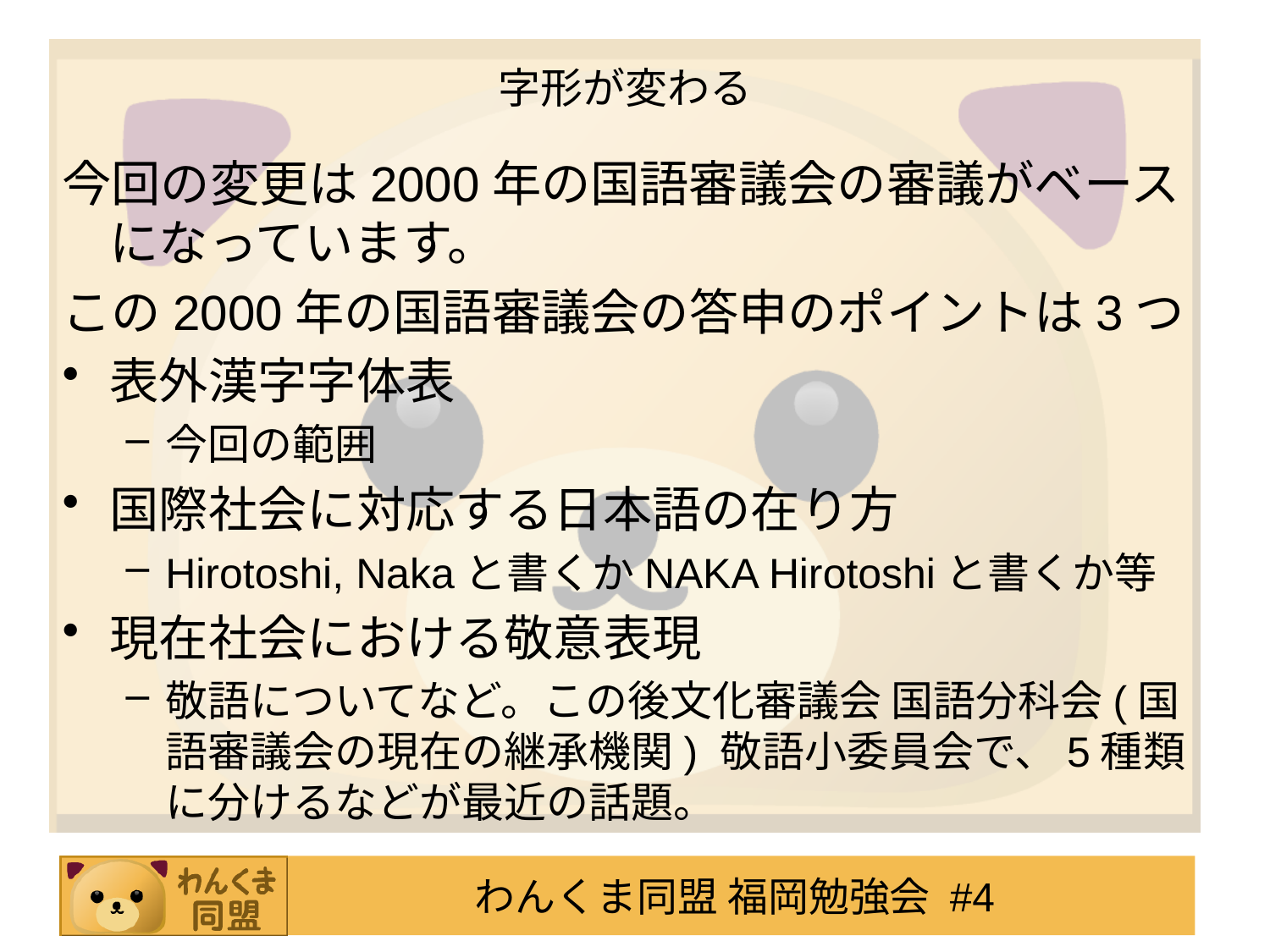

# 字形が変わる
今回の変更は2000年の国語審議会の審議がベースになっています。
この2000年の国語審議会の答申のポイントは3つ
表外漢字字体表
今回の範囲
国際社会に対応する日本語の在り方
Hirotoshi, Nakaと書くかNAKA Hirotoshiと書くか等
現在社会における敬意表現
敬語についてなど。この後文化審議会 国語分科会(国語審議会の現在の継承機関) 敬語小委員会で、5種類に分けるなどが最近の話題。